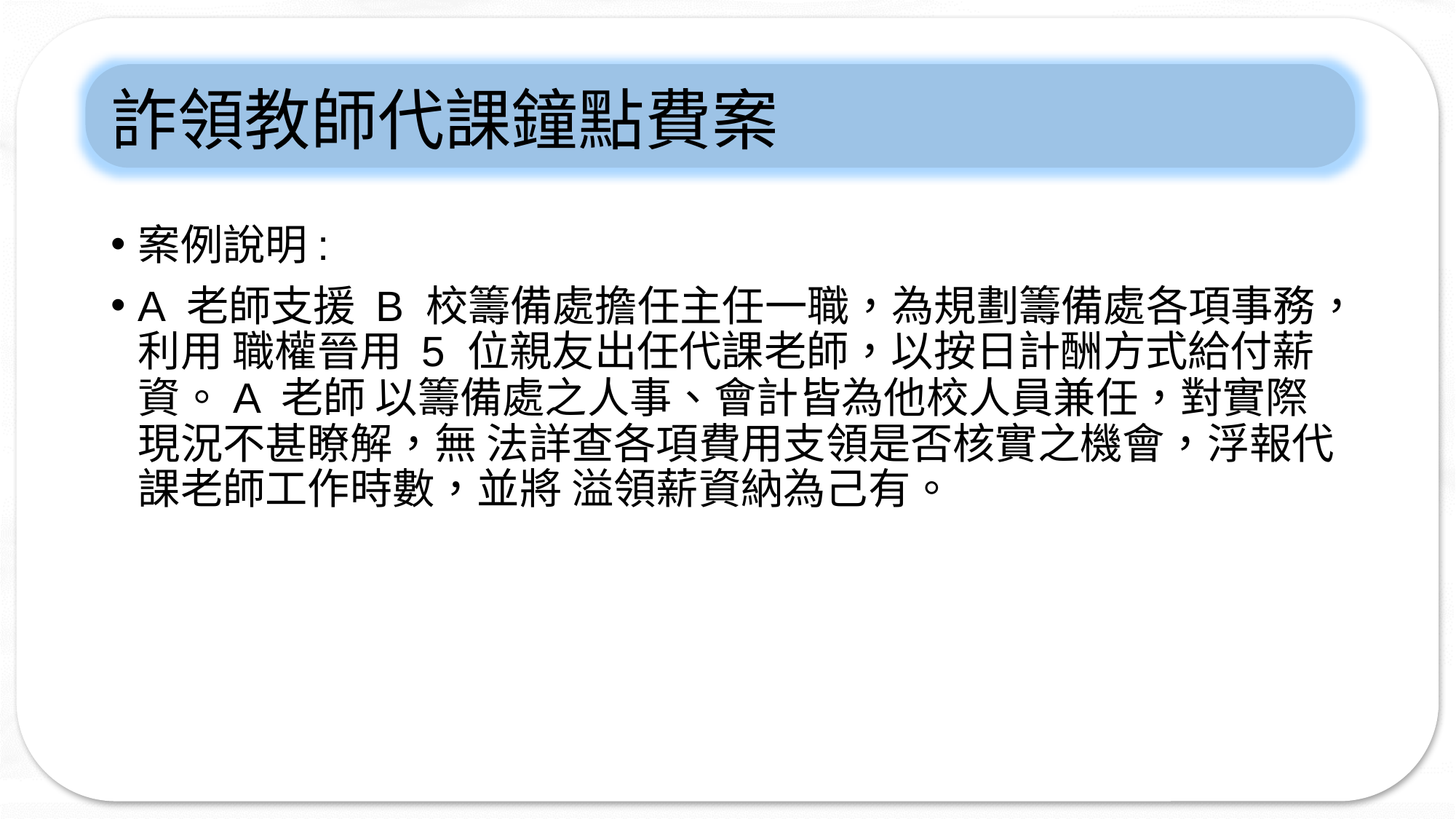

# 詐領教師代課鐘點費案

案例說明:
A 老師支援 B 校籌備處擔任主任一職，為規劃籌備處各項事務，利用 職權晉用 5 位親友出任代課老師，以按日計酬方式給付薪資。A 老師 以籌備處之人事、會計皆為他校人員兼任，對實際現況不甚瞭解，無 法詳查各項費用支領是否核實之機會，浮報代課老師工作時數，並將 溢領薪資納為己有。